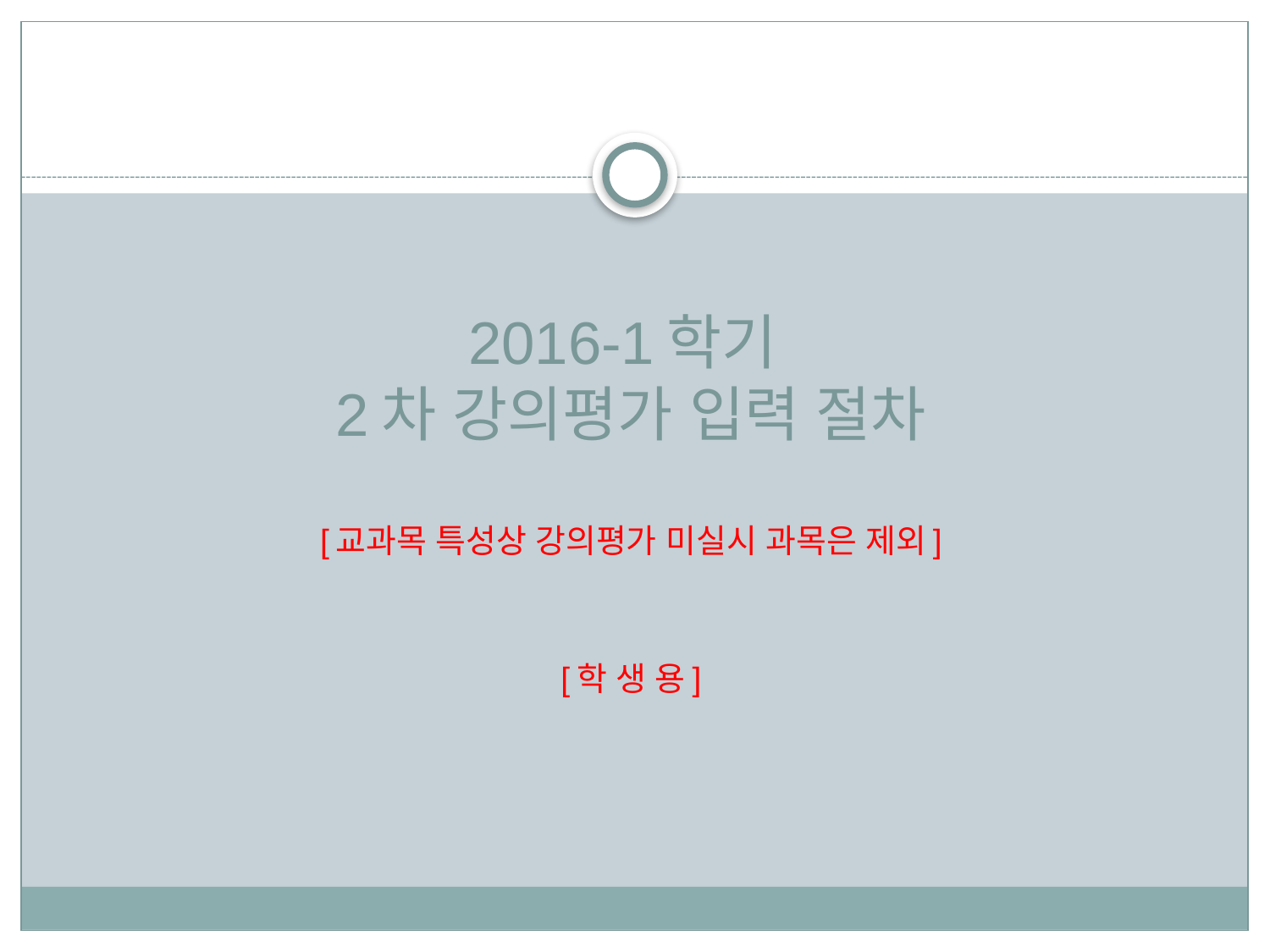

# 2016-1학기 2차 강의평가 입력 절차 [교과목 특성상 강의평가 미실시 과목은 제외] [학 생 용]